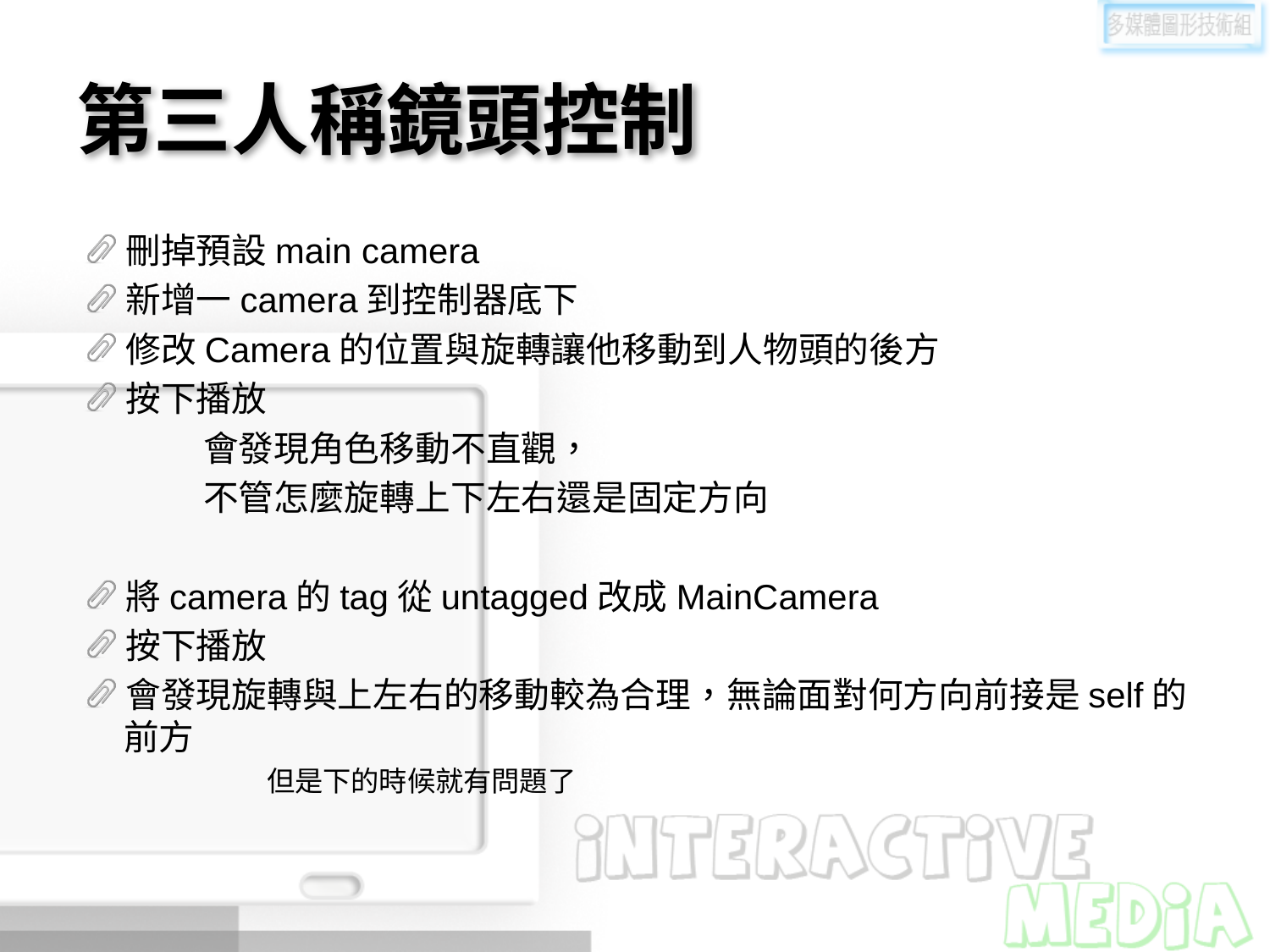

# 第三人稱鏡頭控制
刪掉預設main camera
新增一camera到控制器底下
修改Camera的位置與旋轉讓他移動到人物頭的後方
按下播放
	會發現角色移動不直觀，
	不管怎麼旋轉上下左右還是固定方向

將camera的tag從untagged改成MainCamera
按下播放
會發現旋轉與上左右的移動較為合理，無論面對何方向前接是self的前方
	但是下的時候就有問題了